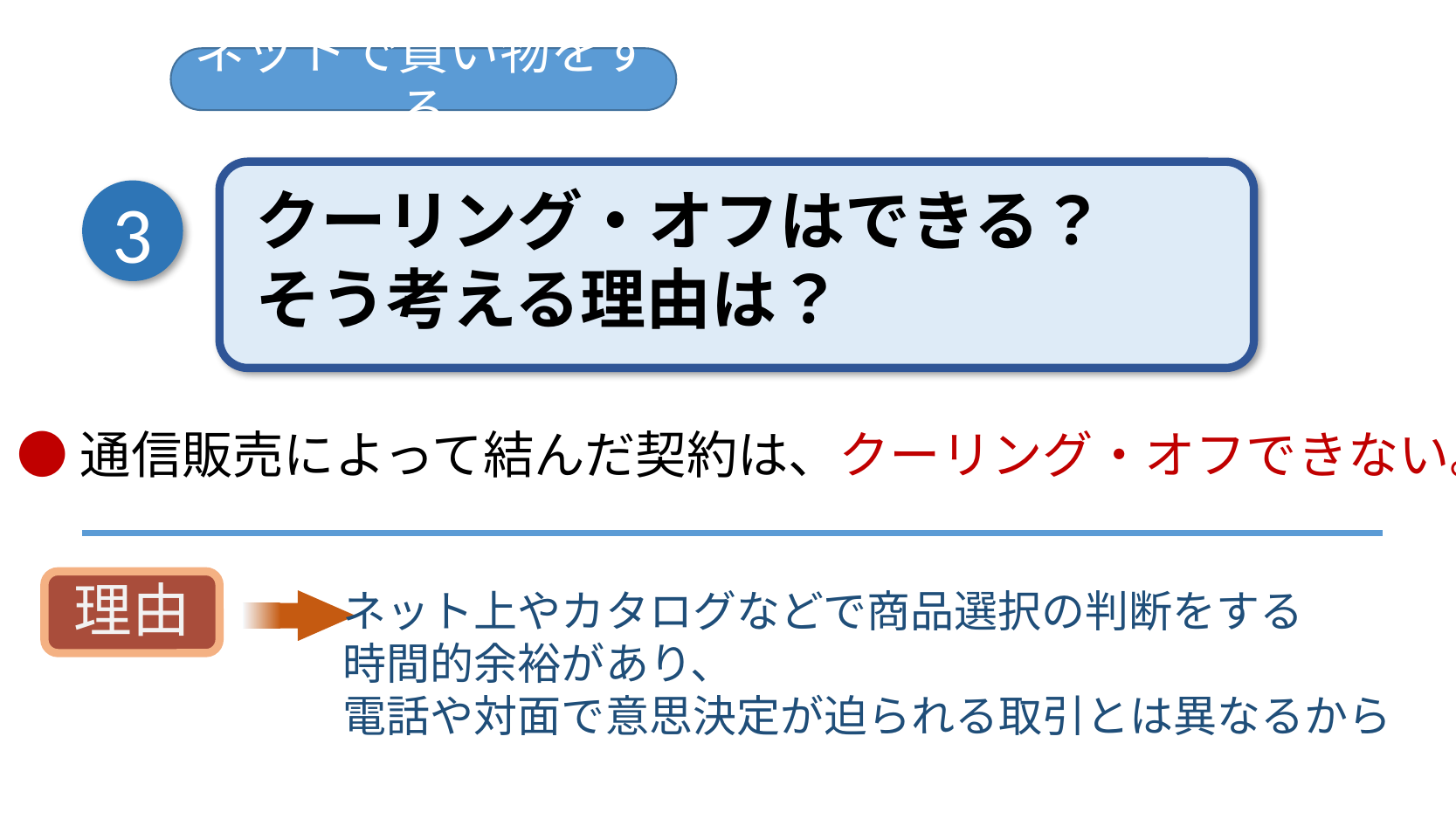

ネットで買い物をする

クーリング・オフはできる？
そう考える理由は？
3
●通信販売によって結んだ契約は、クーリング・オフできない。
理由

ネット上やカタログなどで商品選択の判断をする
時間的余裕があり、
電話や対面で意思決定が迫られる取引とは異なるから